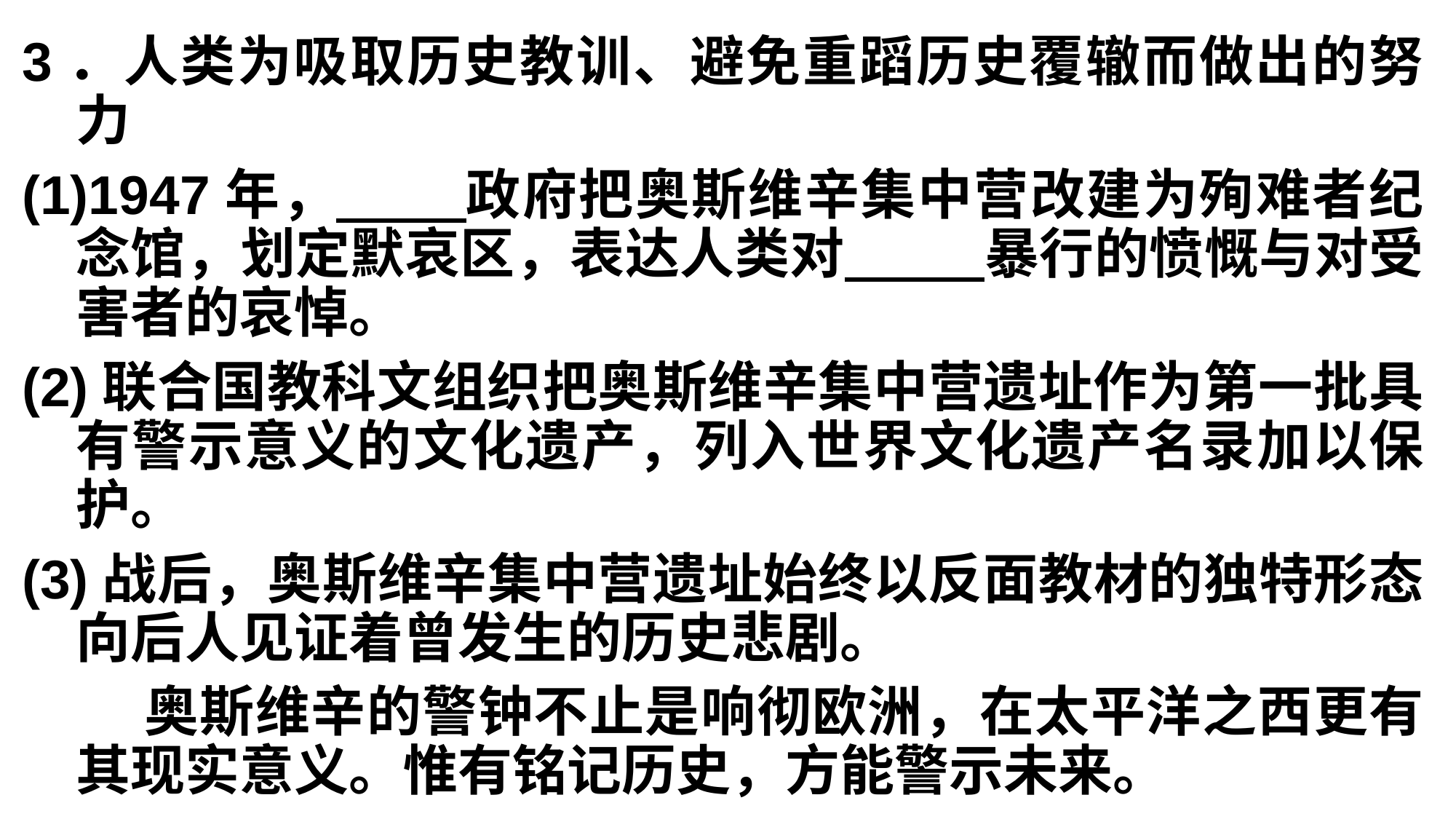

3．人类为吸取历史教训、避免重蹈历史覆辙而做出的努力
(1)1947年，         政府把奥斯维辛集中营改建为殉难者纪念馆，划定默哀区，表达人类对           暴行的愤慨与对受害者的哀悼。
(2)联合国教科文组织把奥斯维辛集中营遗址作为第一批具有警示意义的文化遗产，列入世界文化遗产名录加以保护。
(3)战后，奥斯维辛集中营遗址始终以反面教材的独特形态向后人见证着曾发生的历史悲剧。
        奥斯维辛的警钟不止是响彻欧洲，在太平洋之西更有其现实意义。惟有铭记历史，方能警示未来。